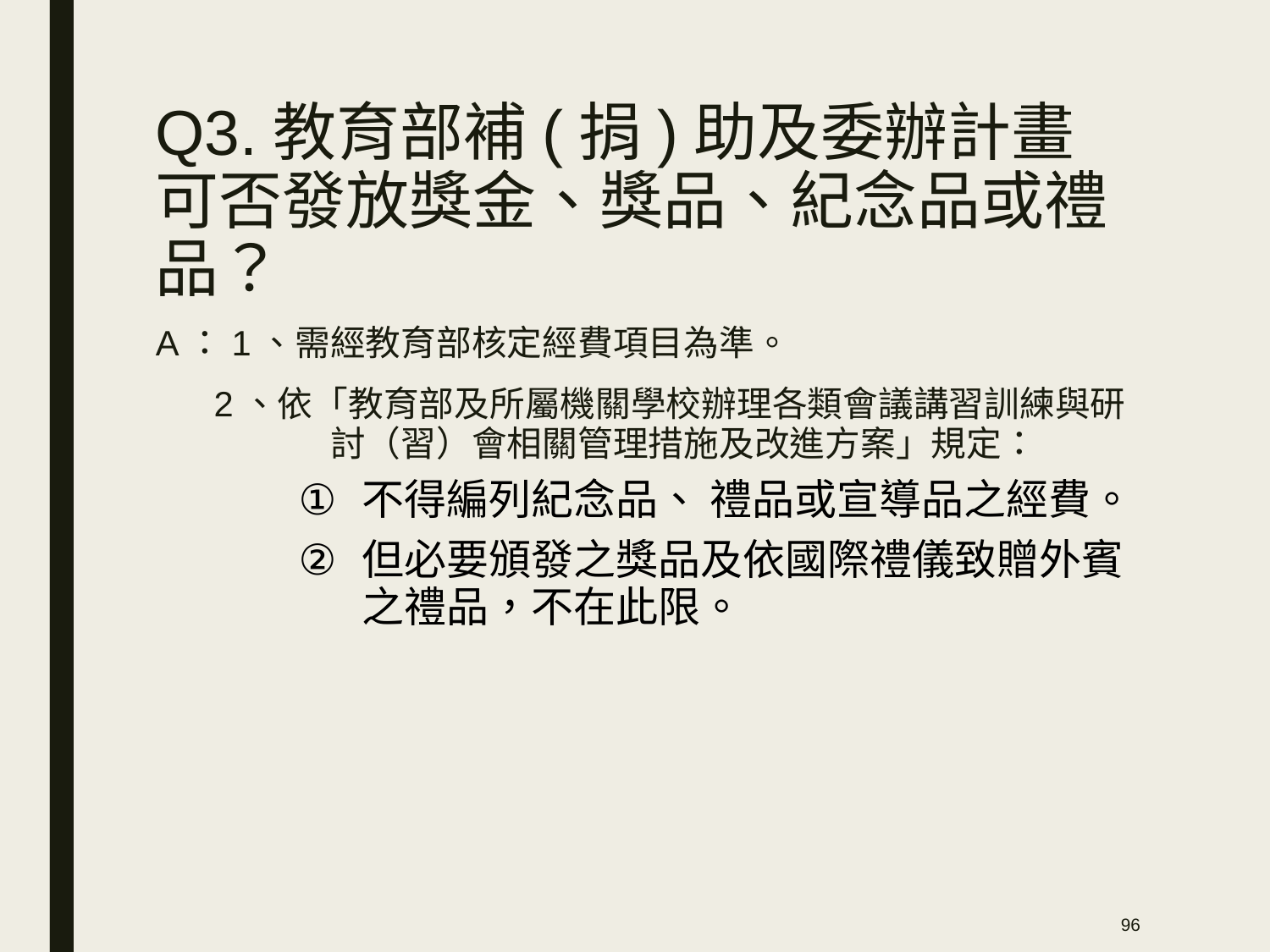

# Q3.教育部補(捐)助及委辦計畫可否發放獎金、獎品、紀念品或禮品？
A：1、需經教育部核定經費項目為準。
      2、依「教育部及所屬機關學校辦理各類會議講習訓練與研討（習）會相關管理措施及改進方案」規定：
不得編列紀念品、 禮品或宣導品之經費。
但必要頒發之獎品及依國際禮儀致贈外賓之禮品，不在此限。

96